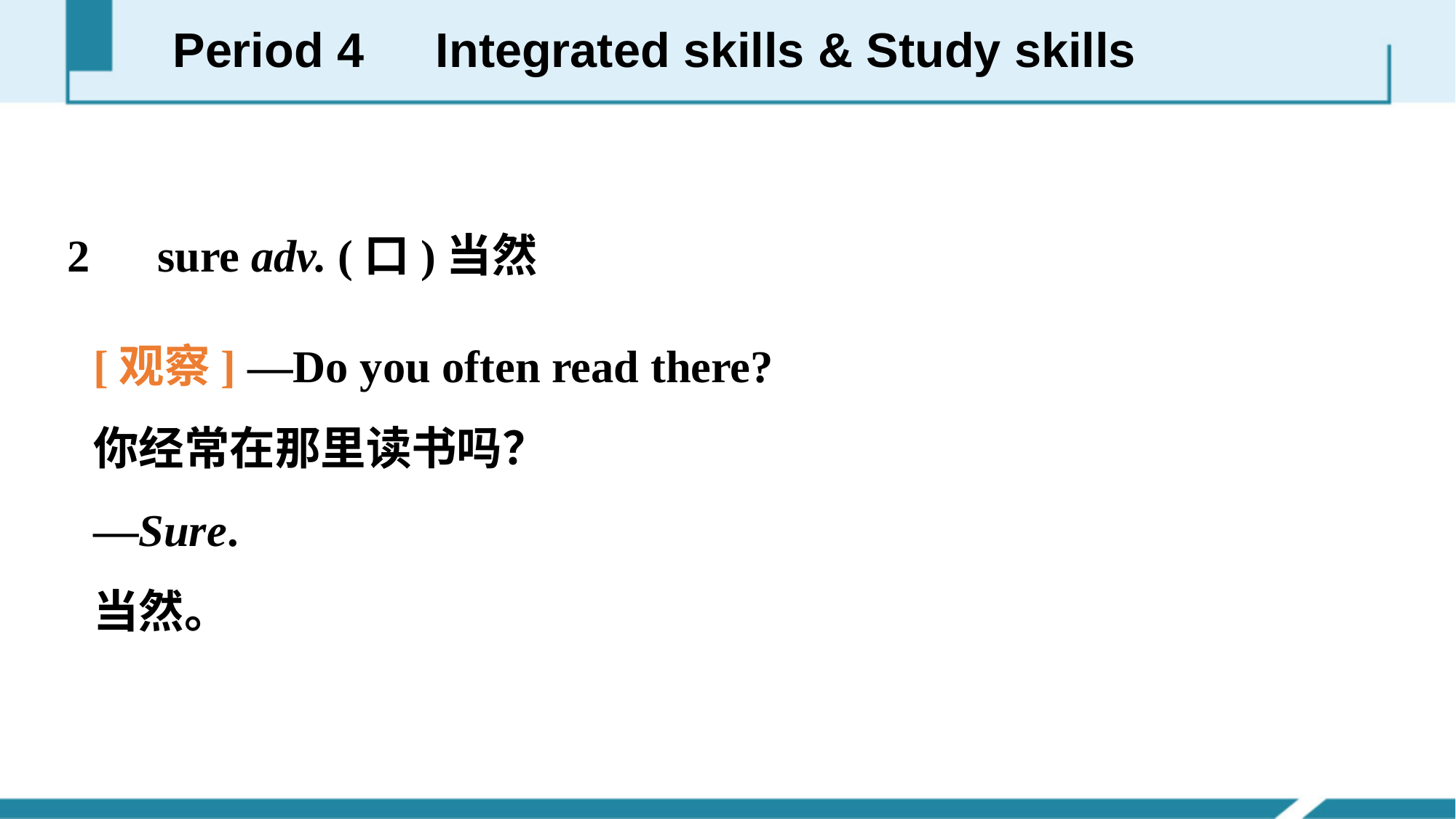

Period 4　Integrated skills & Study skills
2　sure adv. (口)当然
[观察] —Do you often read there?
你经常在那里读书吗？
—Sure.
当然。